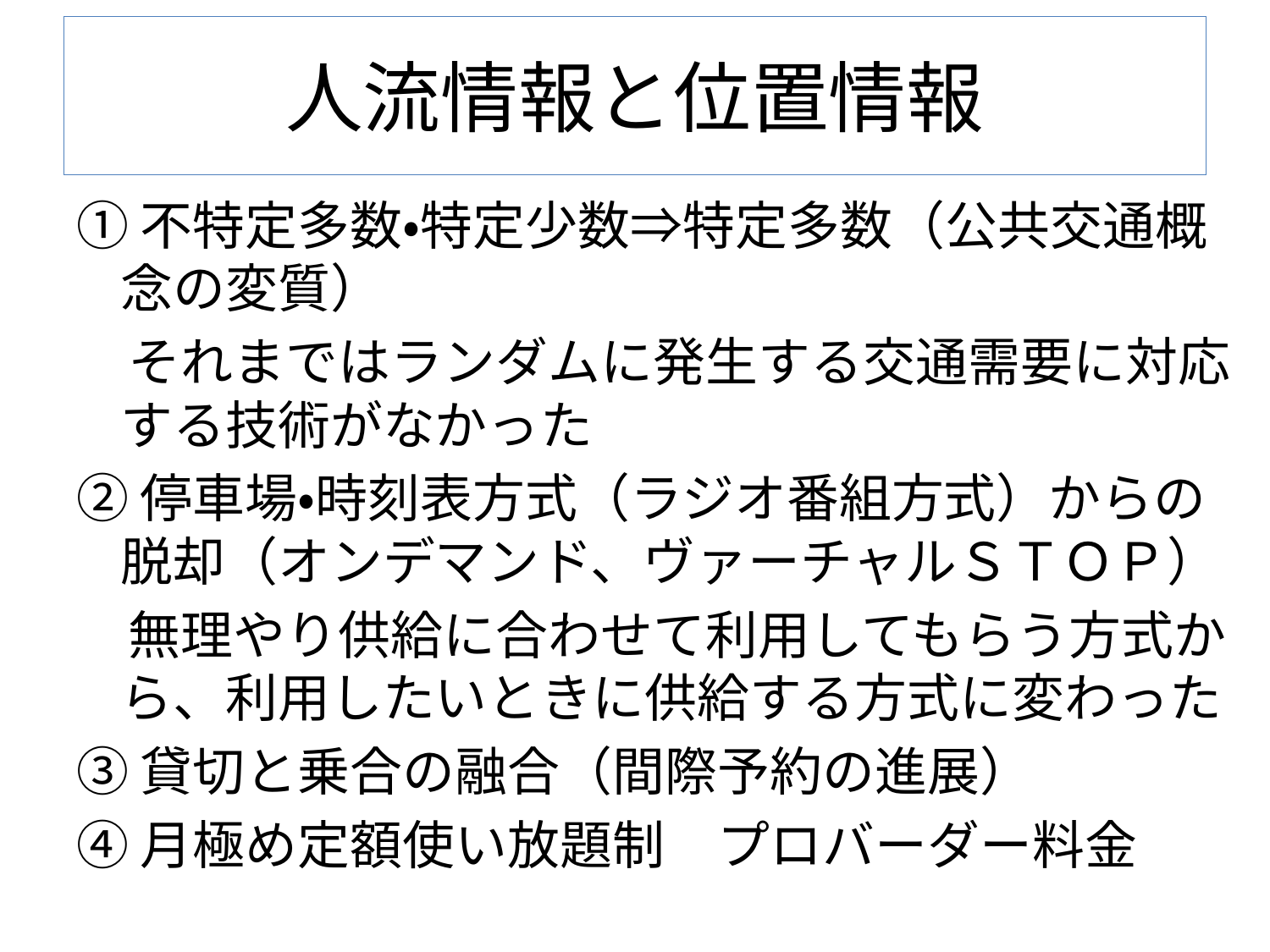

# 人流情報と位置情報
①不特定多数・特定少数⇒特定多数（公共交通概念の変質）
　それまではランダムに発生する交通需要に対応する技術がなかった
②停車場・時刻表方式（ラジオ番組方式）からの脱却（オンデマンド、ヴァーチャルＳＴＯＰ）
　無理やり供給に合わせて利用してもらう方式から、利用したいときに供給する方式に変わった
③貸切と乗合の融合（間際予約の進展）
④月極め定額使い放題制　プロバーダー料金